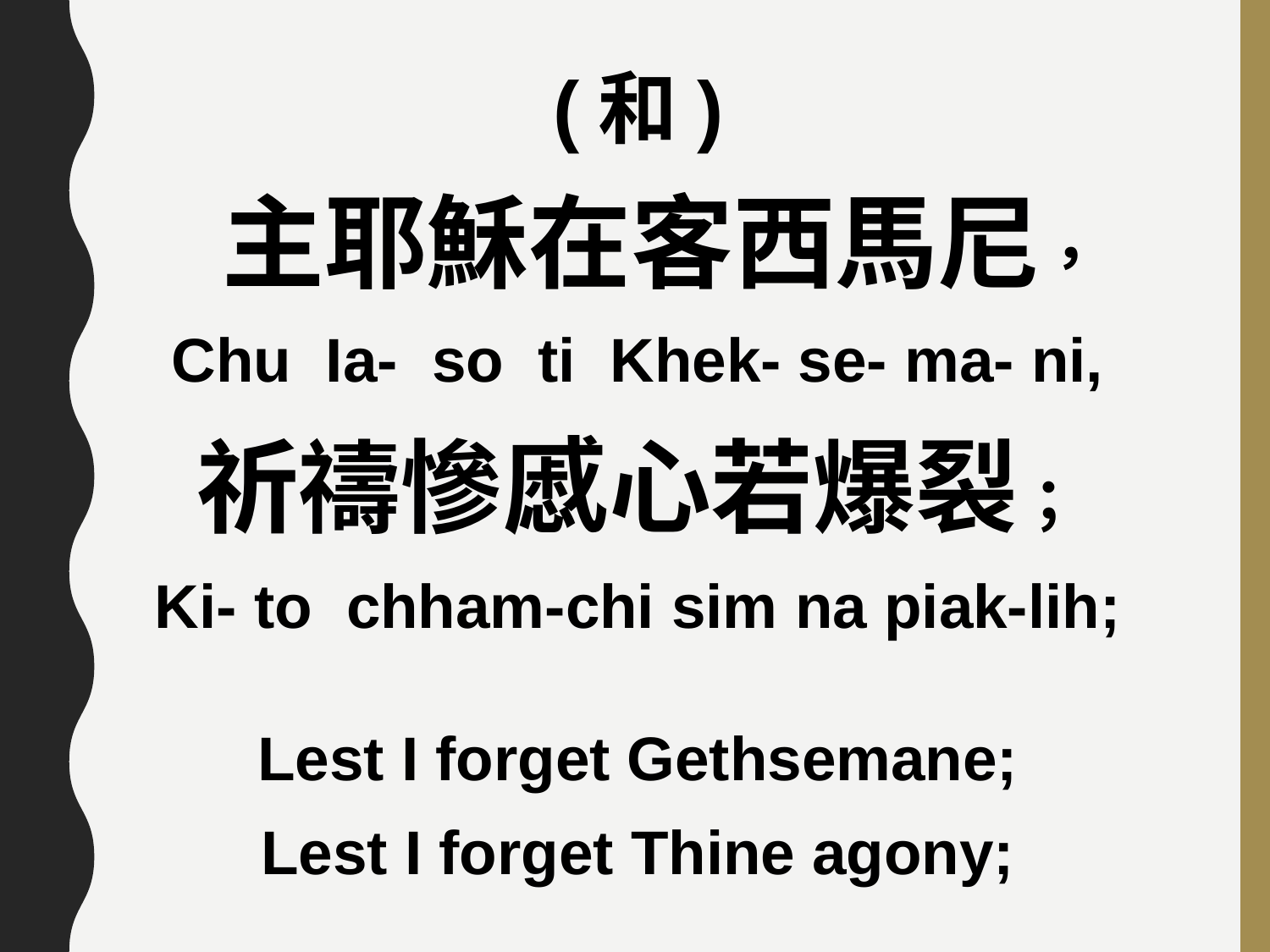

(和)
 主耶穌在客西馬尼，
Chu  Ia-  so  ti  Khek- se- ma- ni,
祈禱慘慼心若爆裂；
Ki- to  chham-chi sim na piak-lih;

Lest I forget Gethsemane;
Lest I forget Thine agony;